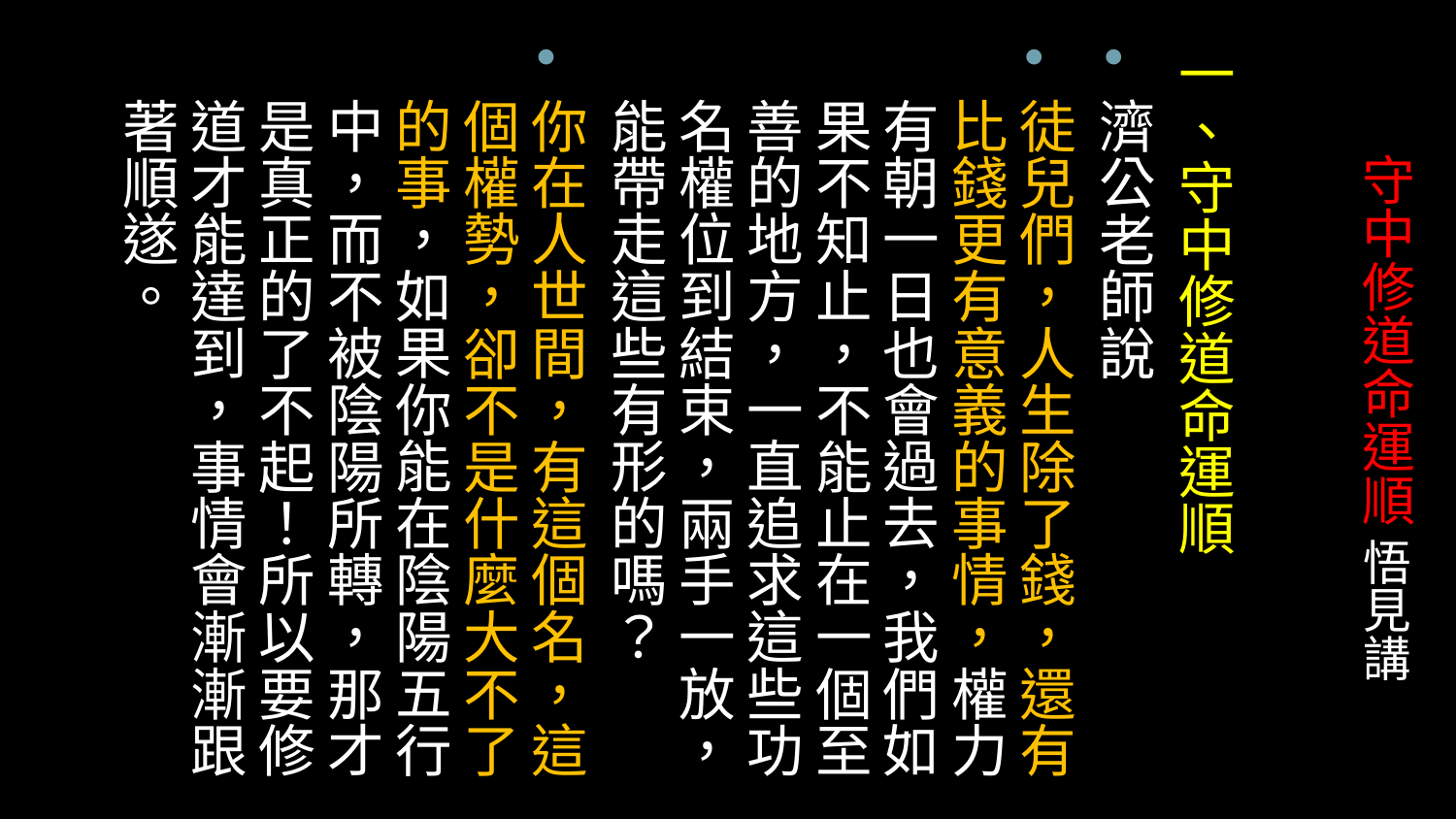

一、守中修道命運順
濟公老師說
徒兒們，人生除了錢，還有比錢更有意義的事情，權力有朝一日也會過去，我們如果不知止，不能止在一個至善的地方，一直追求這些功名權位到結束，兩手一放，能帶走這些有形的嗎？
你在人世間，有這個名，這個權勢，卻不是什麼大不了的事，如果你能在陰陽五行中，而不被陰陽所轉，那才是真正的了不起！所以要修道才能達到，事情會漸漸跟著順遂。

# 守中修道命運順 悟見講